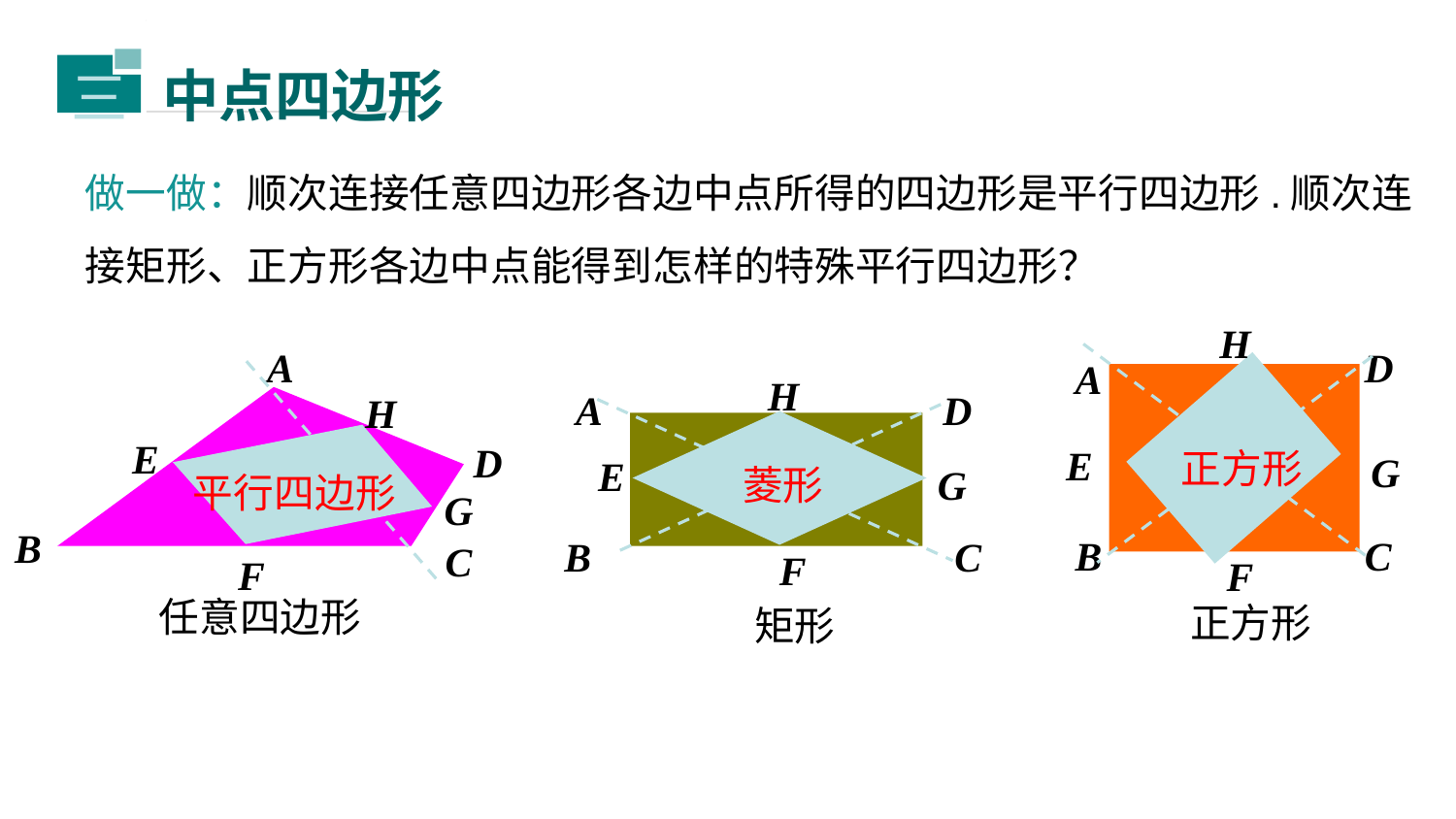

中点四边形
三

做一做：顺次连接任意四边形各边中点所得的四边形是平行四边形.顺次连接矩形、正方形各边中点能得到怎样的特殊平行四边形？
H
A

D
B
C
D
A

B
C

H
A
D

B
C
H

E
E
正方形
G
E
菱形
G
平行四边形
G
F
F
F
任意四边形
正方形
矩形